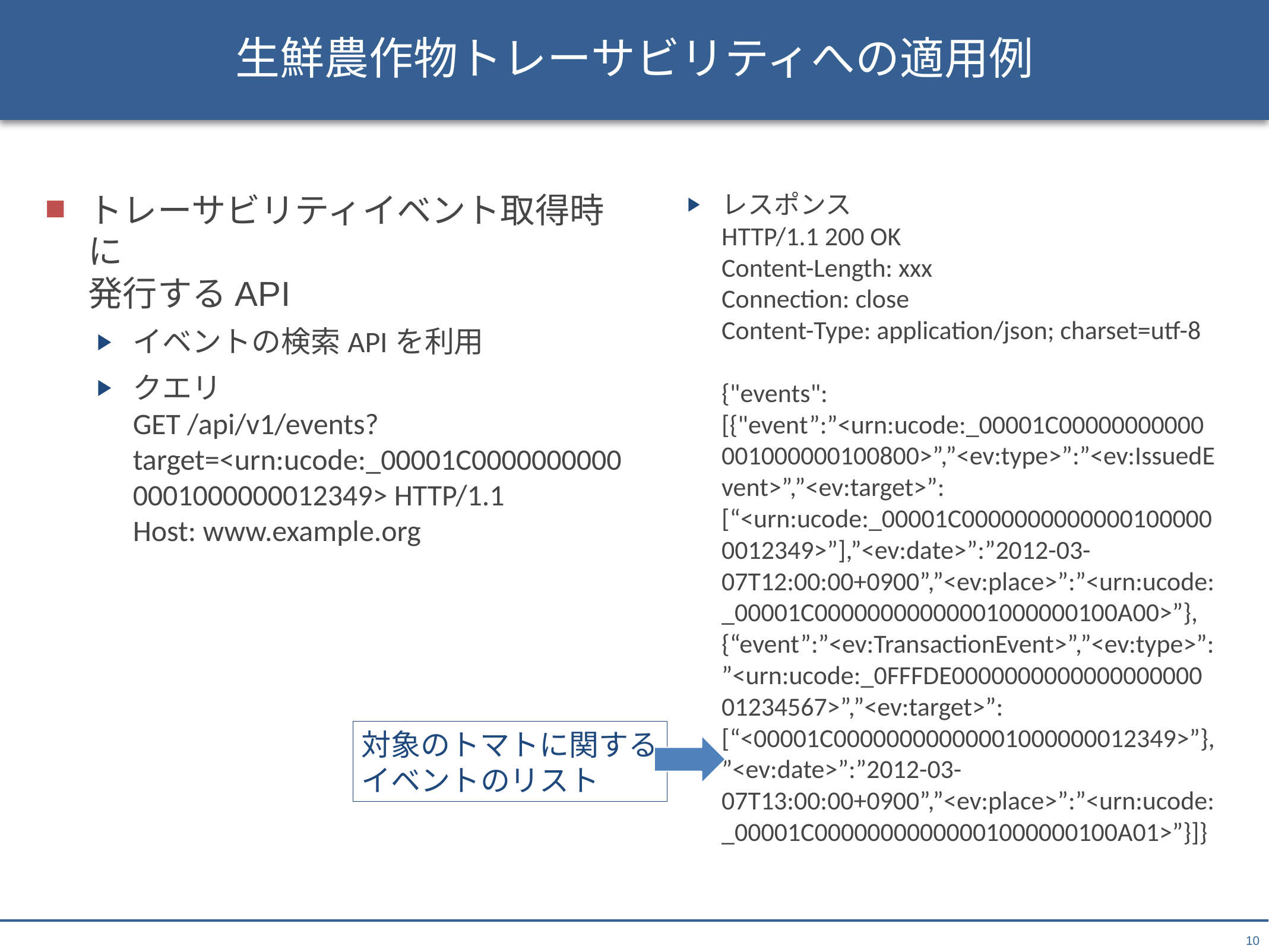

# 生鮮農作物トレーサビリティへの適用例
トレーサビリティイベント取得時に
発行するAPI
イベントの検索APIを利用
クエリ
GET /api/v1/events?target=<urn:ucode:_00001C00000000000001000000012349> HTTP/1.1
Host: www.example.org

レスポンス
HTTP/1.1 200 OK
Content-Length: xxx
Connection: close
Content-Type: application/json; charset=utf-8
{"events":[{"event”:”<urn:ucode:_00001C00000000000001000000100800>”,”<ev:type>”:”<ev:IssuedEvent>”,”<ev:target>”:[“<urn:ucode:_00001C00000000000001000000012349>”],”<ev:date>”:”2012-03-07T12:00:00+0900”,”<ev:place>”:”<urn:ucode:_00001C00000000000001000000100A00>”},{“event”:”<ev:TransactionEvent>”,”<ev:type>”:”<urn:ucode:_0FFFDE000000000000000000001234567>”,”<ev:target>”:[“<00001C00000000000001000000012349>”},”<ev:date>”:”2012-03-07T13:00:00+0900”,”<ev:place>”:”<urn:ucode:_00001C00000000000001000000100A01>”}]}
対象のトマトに関する
イベントのリスト

10